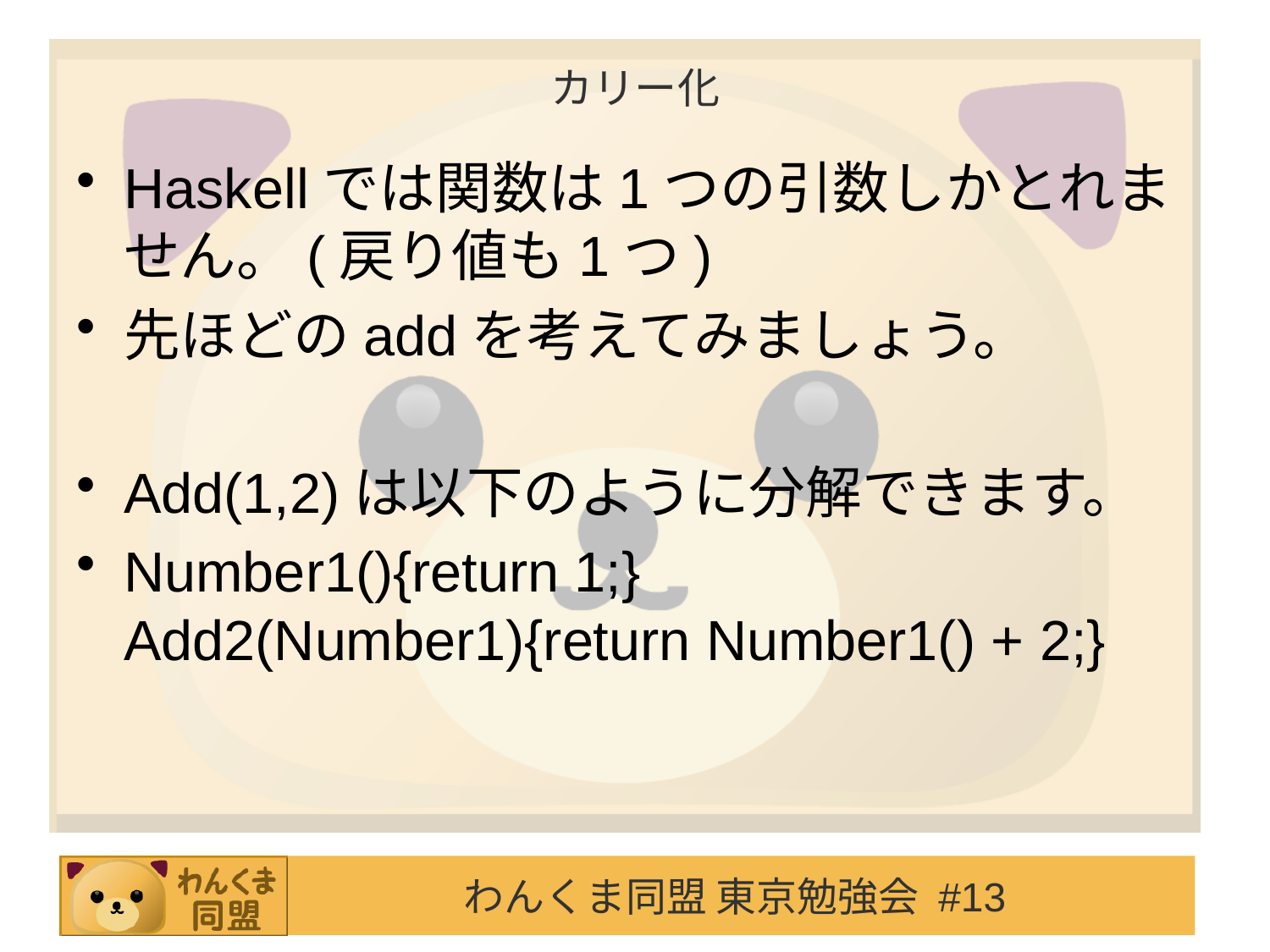

# カリー化
Haskellでは関数は1つの引数しかとれません。(戻り値も1つ)
先ほどのaddを考えてみましょう。

Add(1,2)は以下のように分解できます。
Number1(){return 1;}
Add2(Number1){return Number1() + 2;}